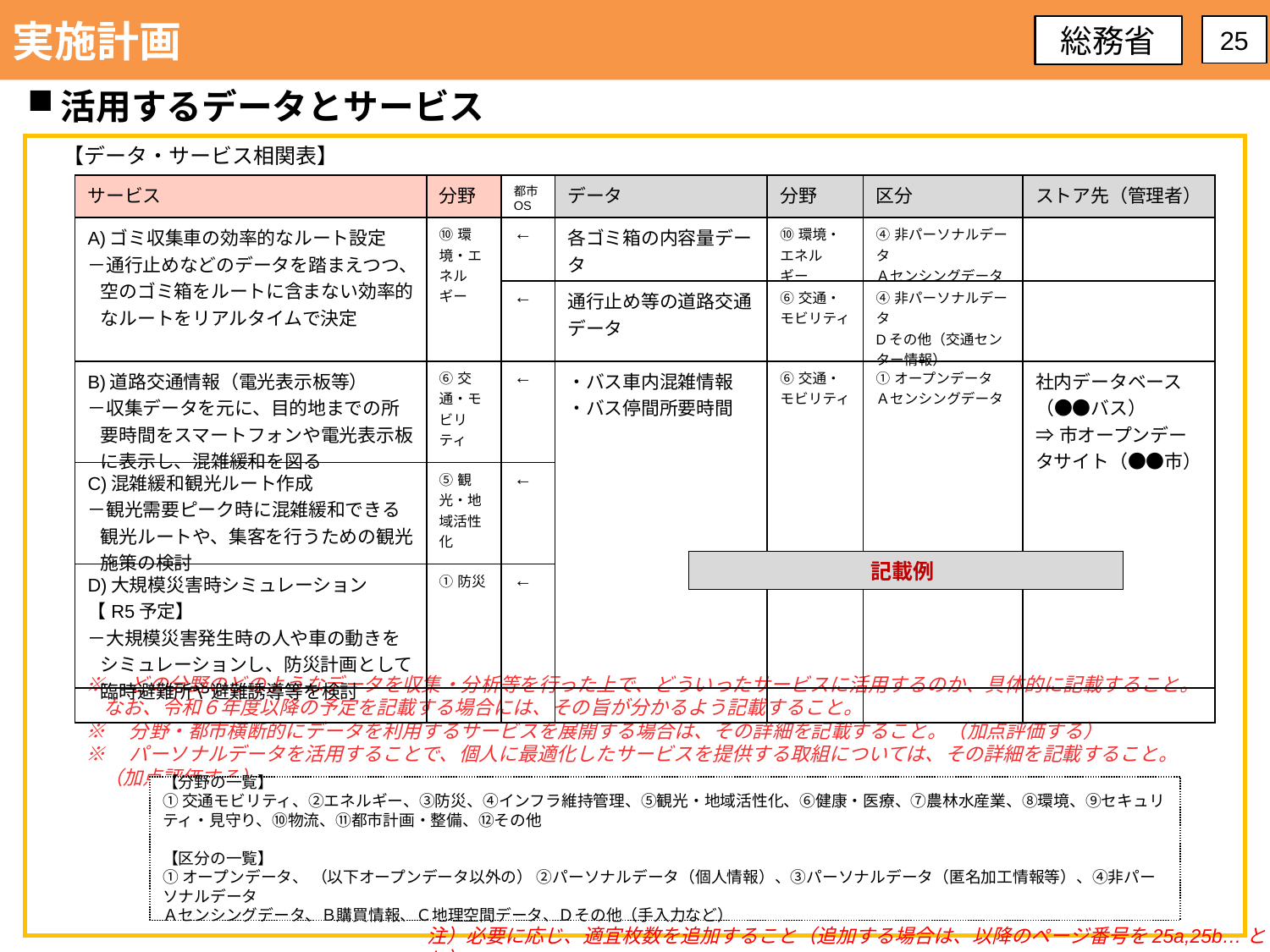

実施計画
総務省
25
活用するデータとサービス

【データ・サービス相関表】
| サービス | 分野 | 都市OS | データ | 分野 | 区分 | ストア先（管理者） |
| --- | --- | --- | --- | --- | --- | --- |
| A)ゴミ収集車の効率的なルート設定 －通行止めなどのデータを踏まえつつ、空のゴミ箱をルートに含まない効率的なルートをリアルタイムで決定 | ⑩環境・エネルギー | ← | 各ゴミ箱の内容量データ | ⑩環境・エネルギー | ④非パーソナルデータ Ａセンシングデータ |  |
|  |  | ← | 通行止め等の道路交通データ | ⑥交通・モビリティ | ④非パーソナルデータ Dその他（交通センター情報） |  |
| B)道路交通情報（電光表示板等） －収集データを元に、目的地までの所要時間をスマートフォンや電光表示板に表示し、混雑緩和を図る | ⑥交通・モビリティ | ← | ・バス車内混雑情報 ・バス停間所要時間 | ⑥交通・モビリティ | ①オープンデータ Ａセンシングデータ | 社内データベース（●●バス） ⇒市オープンデータサイト（●●市） |
| C)混雑緩和観光ルート作成 －観光需要ピーク時に混雑緩和できる観光ルートや、集客を行うための観光施策の検討 | ⑤観光・地域活性化 | ← |  |  |  |  |
| D)大規模災害時シミュレーション【R5予定】 －大規模災害発生時の人や車の動きをシミュレーションし、防災計画として臨時避難所や避難誘導等を検討 | ①防災 | ← |  |  |  |  |
|  |  |  |  |  |  |  |
記載例
※　どの分野のどのようなデータを収集・分析等を行った上で、どういったサービスに活用するのか、具体的に記載すること。なお、令和６年度以降の予定を記載する場合には、その旨が分かるよう記載すること。
※　分野・都市横断的にデータを利用するサービスを展開する場合は、その詳細を記載すること。（加点評価する）
※　パーソナルデータを活用することで、個人に最適化したサービスを提供する取組については、その詳細を記載すること。（加点評価する）

【分野の一覧】
①交通モビリティ、②エネルギー、③防災、④インフラ維持管理、⑤観光・地域活性化、⑥健康・医療、⑦農林水産業、⑧環境、⑨セキュリティ・見守り、⑩物流、⑪都市計画・整備、⑫その他

【区分の一覧】
①オープンデータ、 （以下オープンデータ以外の） ②パーソナルデータ（個人情報）、③パーソナルデータ（匿名加工情報等）、④非パーソナルデータ
Ａセンシングデータ、Ｂ購買情報、Ｃ地理空間データ、Ｄその他（手入力など）
注）必要に応じ、適宜枚数を追加すること（追加する場合は、以降のページ番号を25a,25b…とすること）